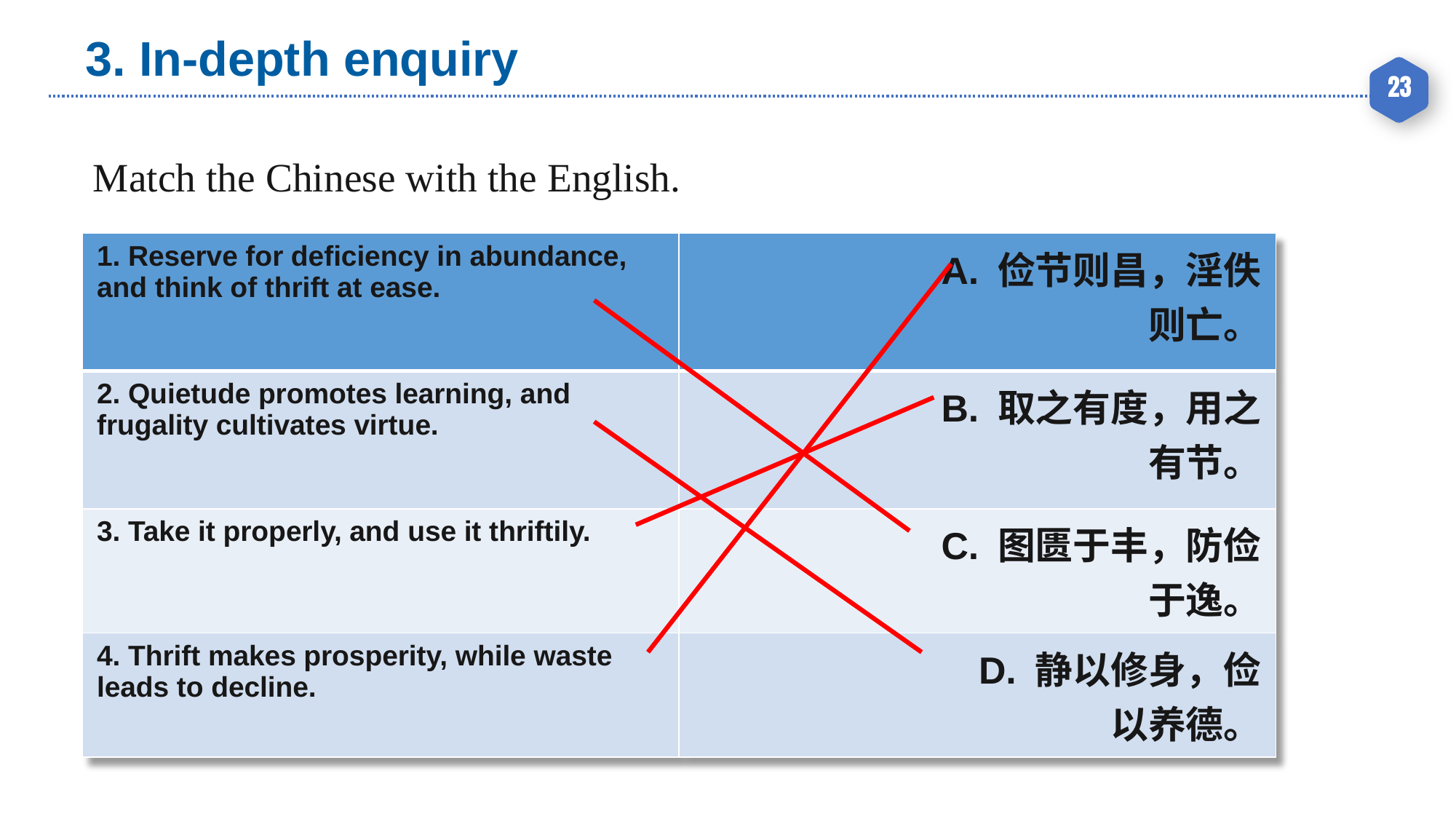

3. In-depth enquiry
Match the Chinese with the English.
| 1. Reserve for deficiency in abundance, and think of thrift at ease. | A. 俭节则昌，淫佚则亡。 |
| --- | --- |
| 2. Quietude promotes learning, and frugality cultivates virtue. | B. 取之有度，用之有节。 |
| 3. Take it properly, and use it thriftily. | C. 图匮于丰，防俭于逸。 |
| 4. Thrift makes prosperity, while waste leads to decline. | D. 静以修身，俭以养德。 |